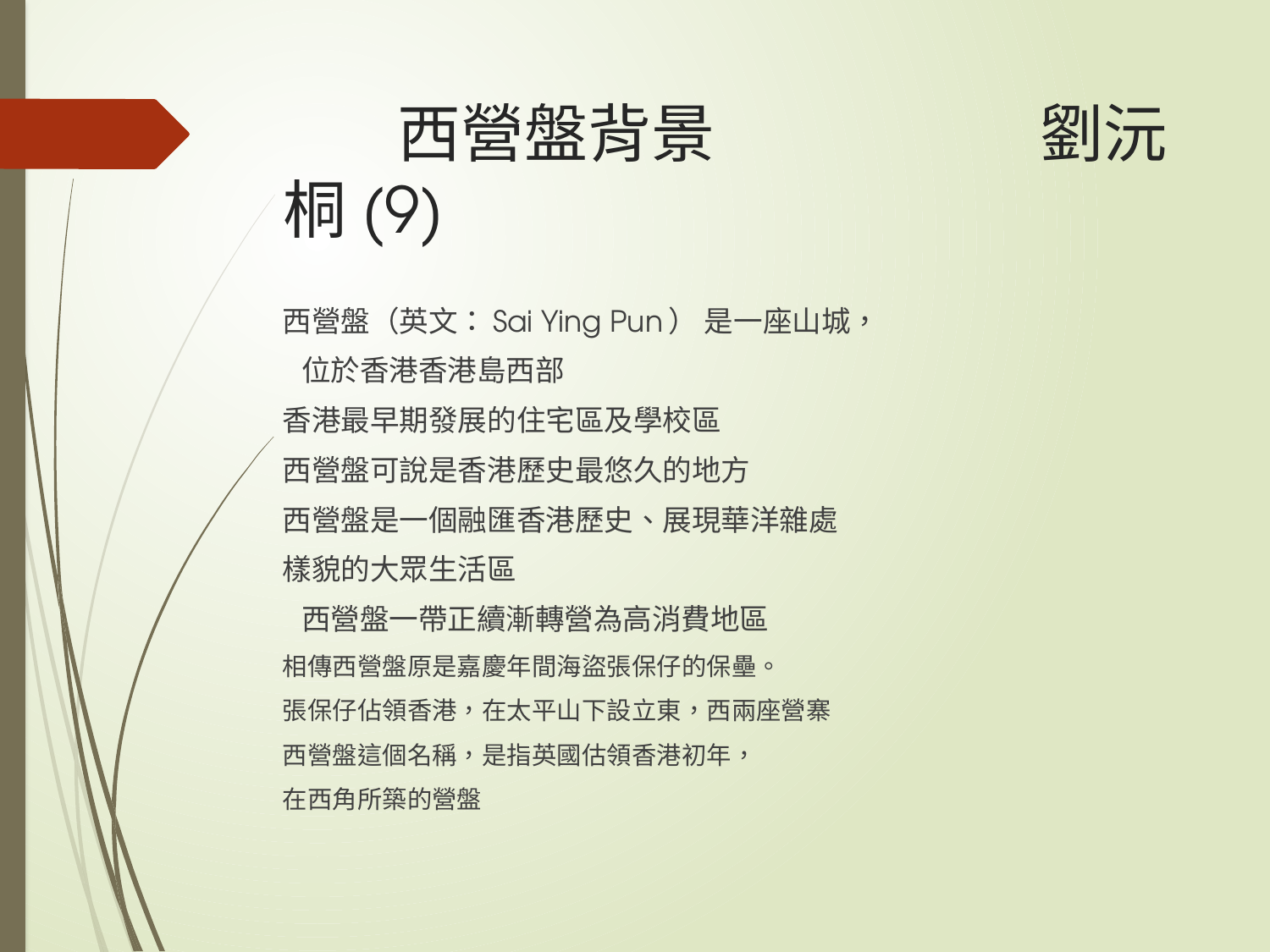

# 西營盤背景                       劉沅桐(9)
西營盤（英文：Sai Ying Pun） 是一座山城，
  位於香港香港島西部
香港最早期發展的住宅區及學校區
西營盤可說是香港歷史最悠久的地方
西營盤是一個融匯香港歷史、展現華洋雜處
樣貌的大眾生活區
  西營盤一帶正續漸轉營為高消費地區
相傳西營盤原是嘉慶年間海盜張保仔的保壘。
張保仔佔領香港，在太平山下設立東，西兩座營寨
西營盤這個名稱，是指英國估領香港初年，
在西角所築的營盤